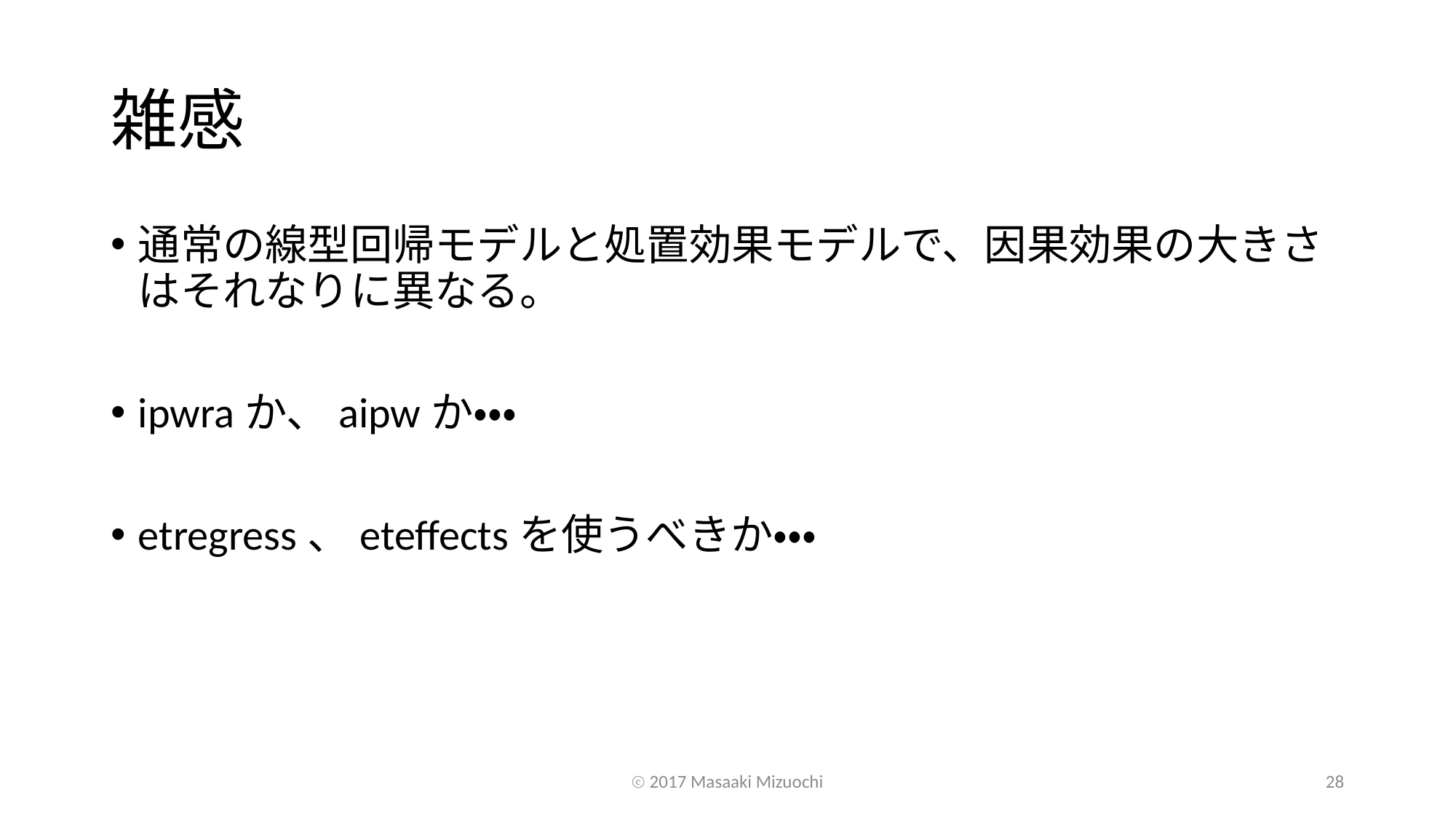

# 雑感
通常の線型回帰モデルと処置効果モデルで、因果効果の大きさはそれなりに異なる。

ipwraか、aipwか・・・

etregress、eteffectsを使うべきか・・・

ⓒ 2017 Masaaki Mizuochi
28